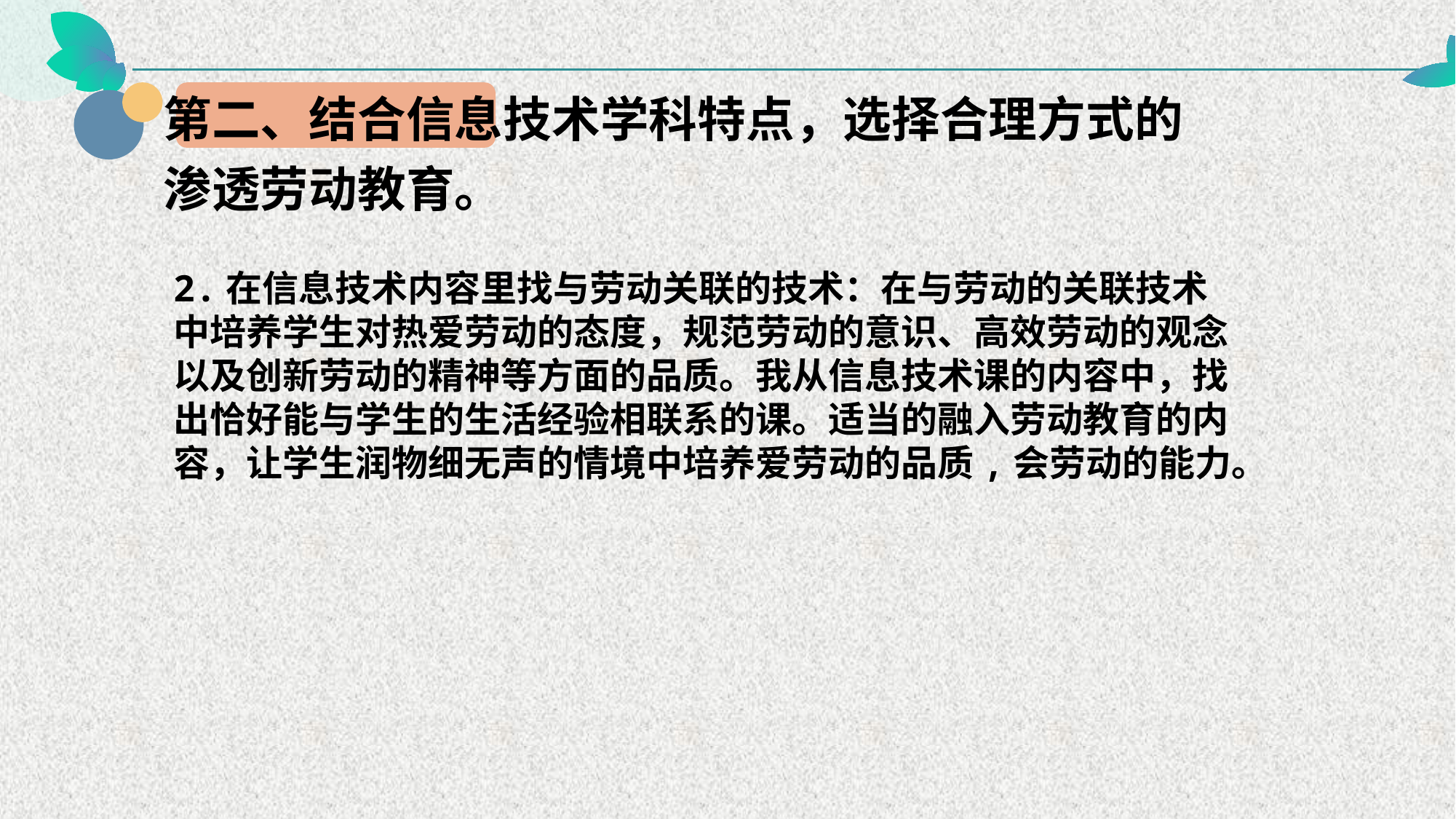

第二、结合信息技术学科特点，选择合理方式的渗透劳动教育。

2.在信息技术内容里找与劳动关联的技术：在与劳动的关联技术中培养学生对热爱劳动的态度，规范劳动的意识、高效劳动的观念以及创新劳动的精神等方面的品质。我从信息技术课的内容中，找出恰好能与学生的生活经验相联系的课。适当的融入劳动教育的内容，让学生润物细无声的情境中培养爱劳动的品质,会劳动的能力。